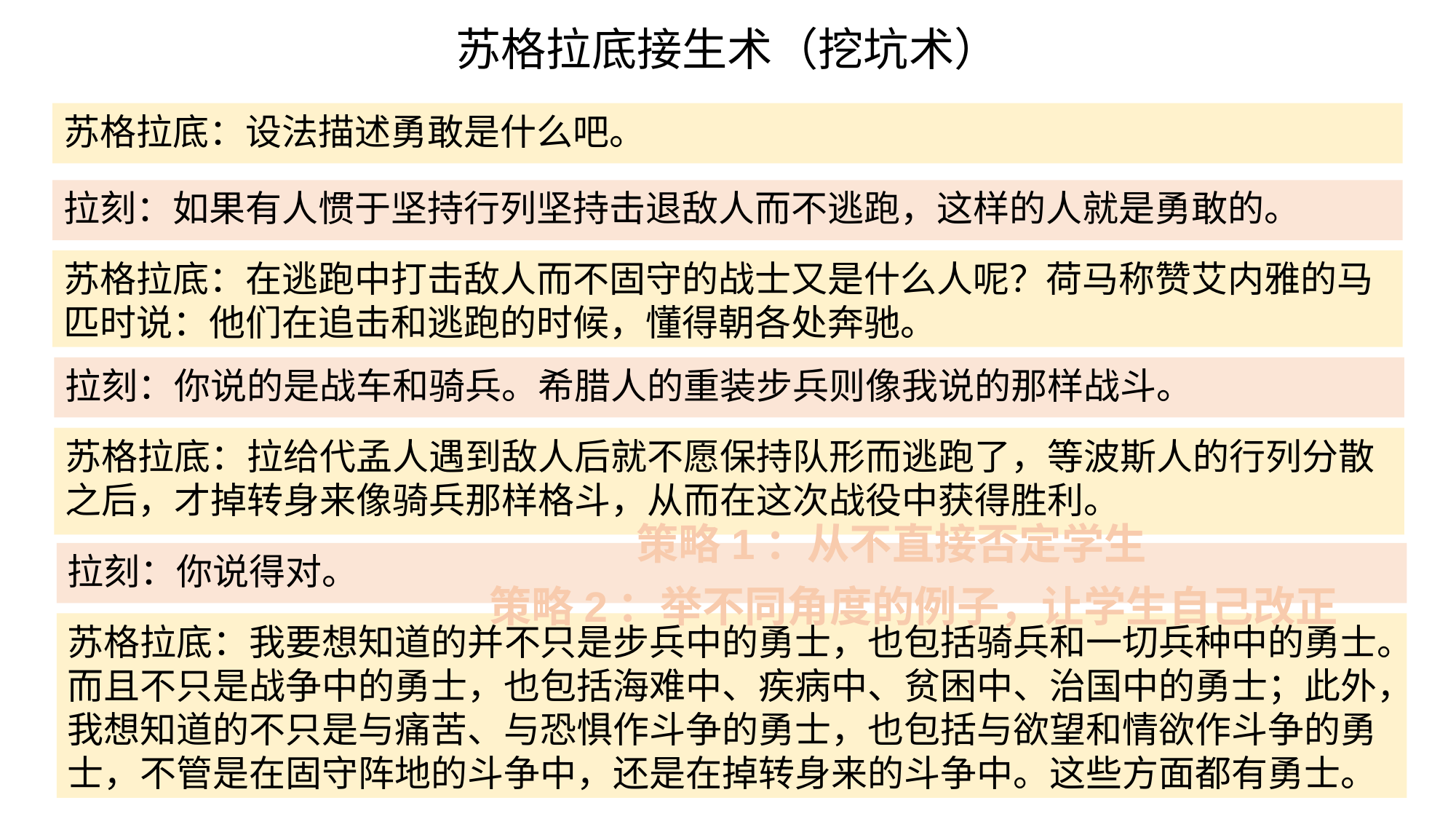

# 苏格拉底接生术（挖坑术）
苏格拉底：设法描述勇敢是什么吧。

拉刻：如果有人惯于坚持行列坚持击退敌人而不逃跑，这样的人就是勇敢的。

苏格拉底：在逃跑中打击敌人而不固守的战士又是什么人呢？荷马称赞艾内雅的马匹时说：他们在追击和逃跑的时候，懂得朝各处奔驰。

拉刻：你说的是战车和骑兵。希腊人的重装步兵则像我说的那样战斗。

苏格拉底：拉给代孟人遇到敌人后就不愿保持队形而逃跑了，等波斯人的行列分散之后，才掉转身来像骑兵那样格斗，从而在这次战役中获得胜利。
策略1：从不直接否定学生
拉刻：你说得对。

策略2：举不同角度的例子，让学生自己改正
苏格拉底：我要想知道的并不只是步兵中的勇士，也包括骑兵和一切兵种中的勇士。而且不只是战争中的勇士，也包括海难中、疾病中、贫困中、治国中的勇士；此外，我想知道的不只是与痛苦、与恐惧作斗争的勇士，也包括与欲望和情欲作斗争的勇士，不管是在固守阵地的斗争中，还是在掉转身来的斗争中。这些方面都有勇士。